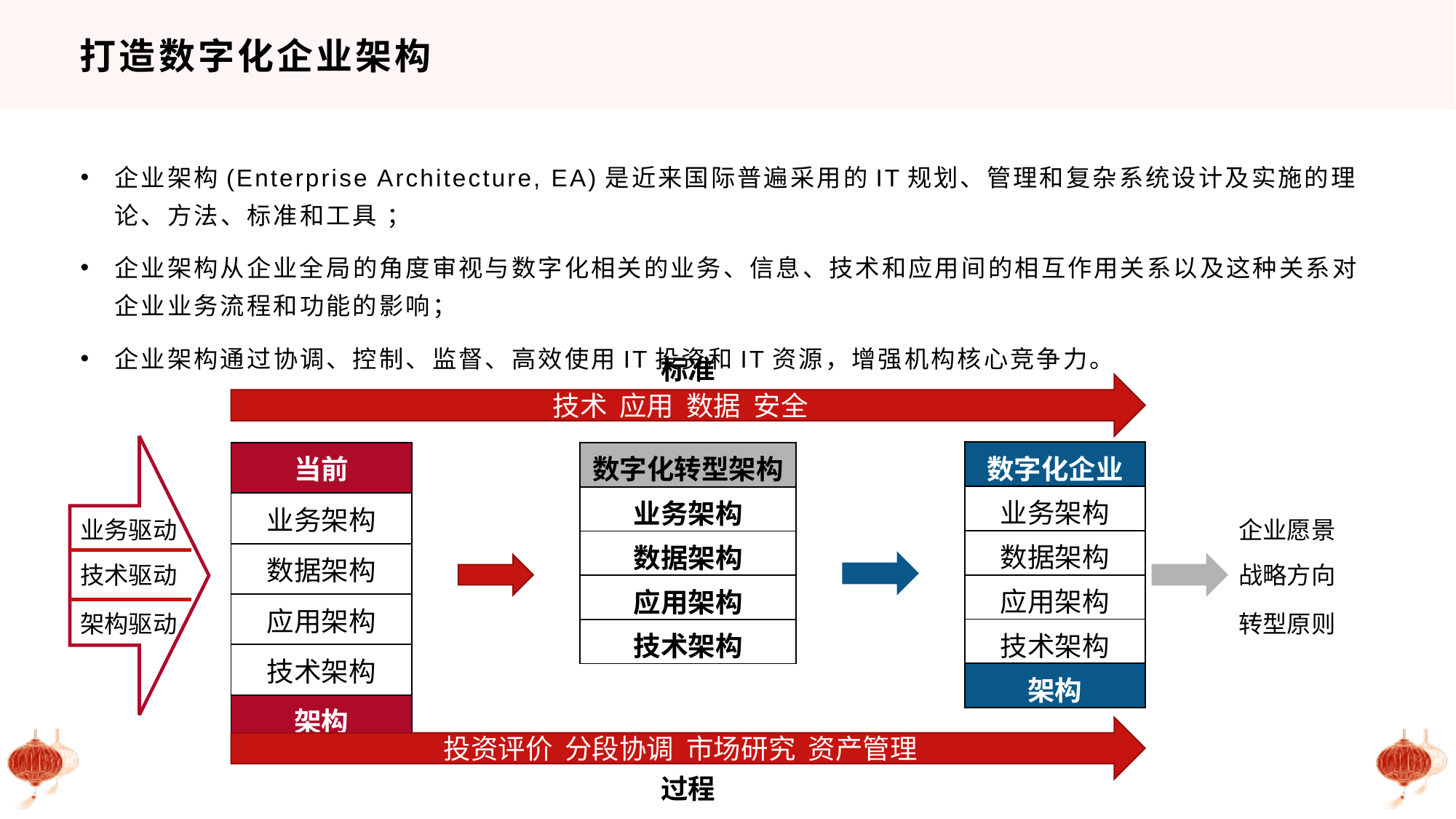

# 打造数字化企业架构
企业架构(Enterprise Architecture, EA)是近来国际普遍采用的IT规划、管理和复杂系统设计及实施的理论、方法、标准和工具 ；
企业架构从企业全局的角度审视与数字化相关的业务、信息、技术和应用间的相互作用关系以及这种关系对企业业务流程和功能的影响；
企业架构通过协调、控制、监督、高效使用IT投资和IT资源，增强机构核心竞争力。
标准
技术  应用  数据  安全

| 数字化企业 |
| --- |
| 业务架构 |
| 数据架构 |
| 应用架构 |
| 技术架构 |
| 架构 |
| 当前 |
| --- |
| 业务架构 |
| 数据架构 |
| 应用架构 |
| 技术架构 |
| 架构 |
| 数字化转型架构 |
| --- |
| 业务架构 |
| 数据架构 |
| 应用架构 |
| 技术架构 |
业务驱动
企业愿景

技术驱动

战略方向
架构驱动
转型原则
投资评价  分段协调  市场研究  资产管理

过程